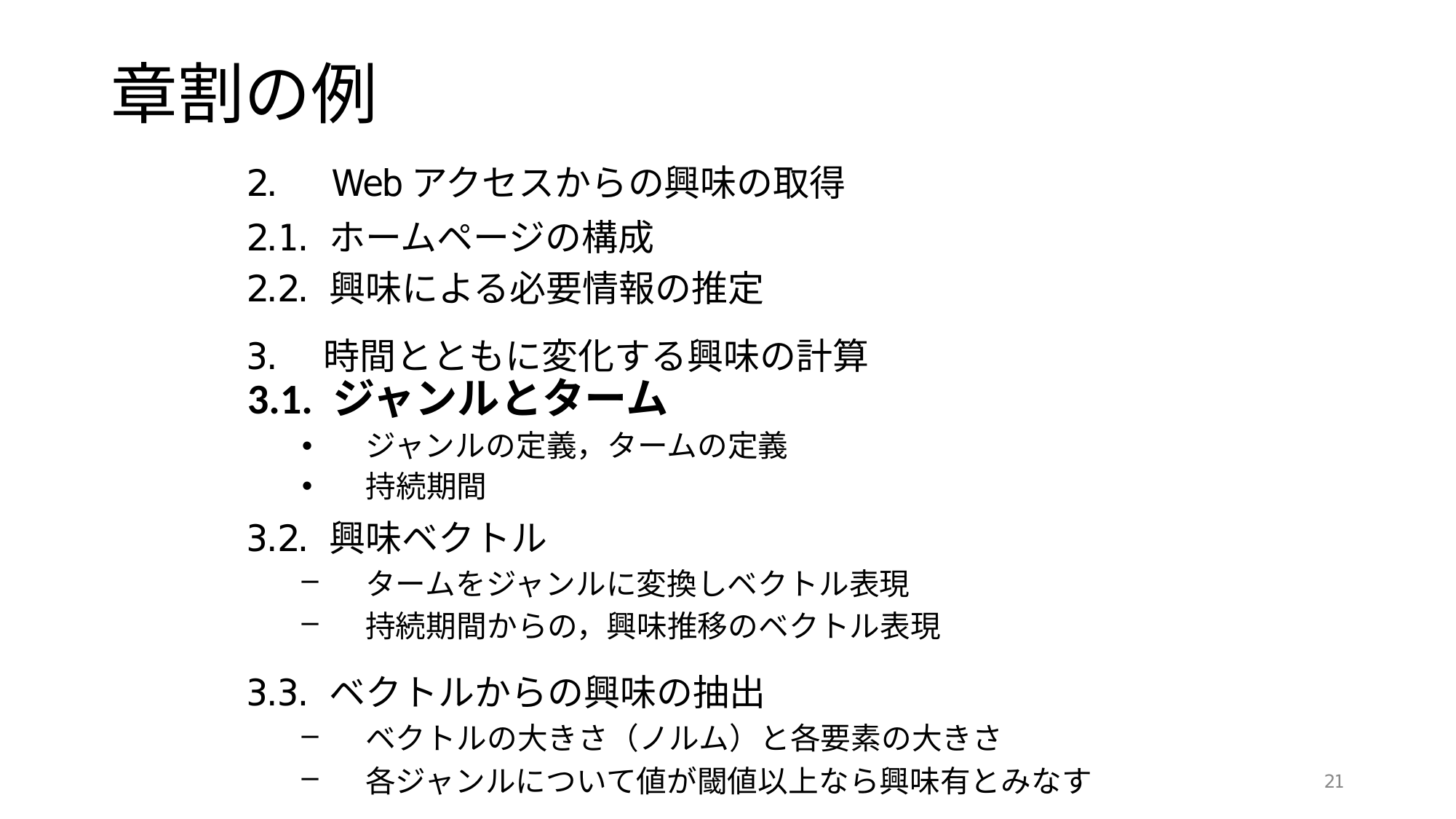

# 章割の例
2.　Webアクセスからの興味の取得
2.1. ホームページの構成
2.2. 興味による必要情報の推定
3.　時間とともに変化する興味の計算
3.1. ジャンルとターム
ジャンルの定義，タームの定義
持続期間
3.2. 興味ベクトル
タームをジャンルに変換しベクトル表現
持続期間からの，興味推移のベクトル表現
3.3. ベクトルからの興味の抽出
ベクトルの大きさ（ノルム）と各要素の大きさ
各ジャンルについて値が閾値以上なら興味有とみなす
21